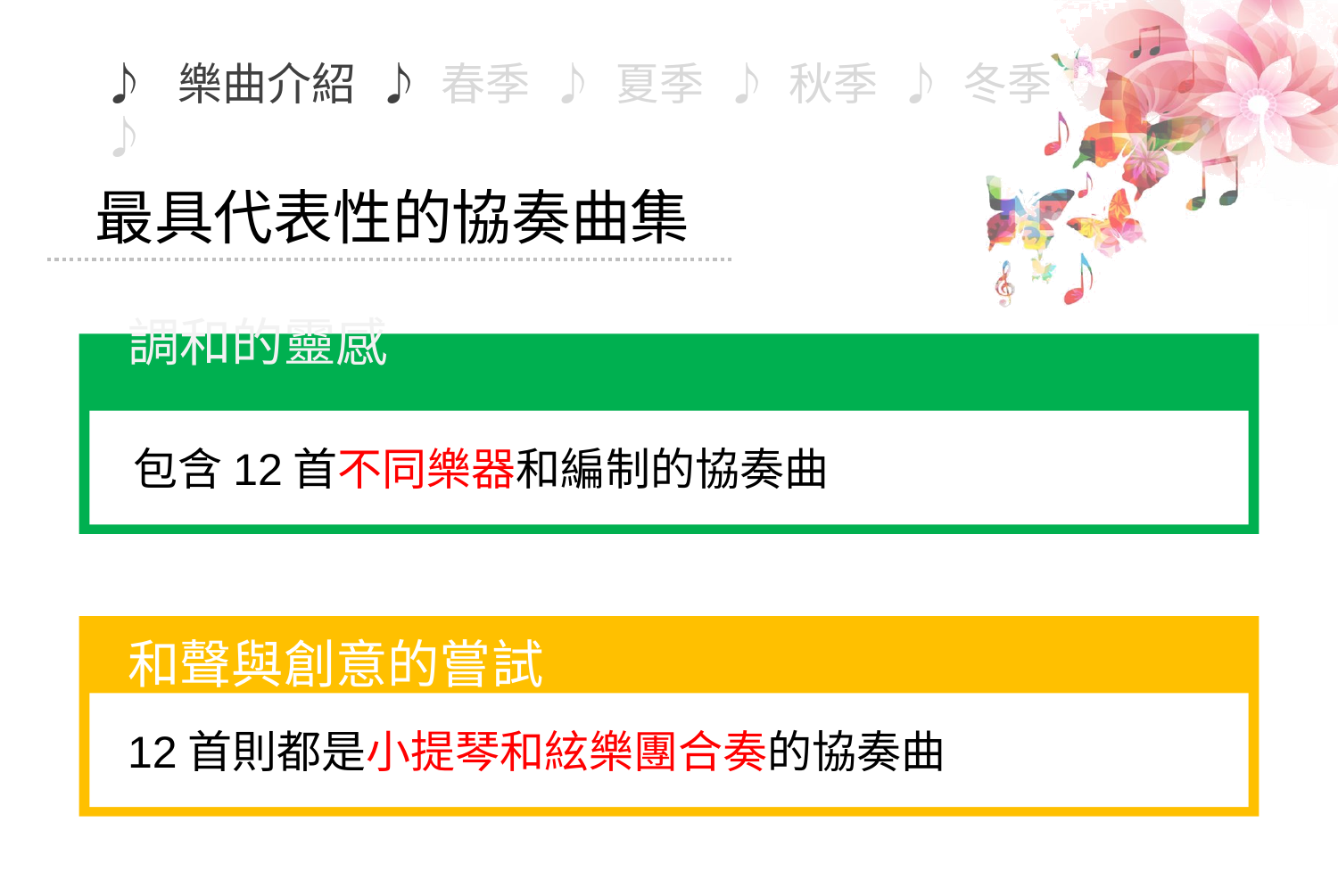

最具代表性的協奏曲集
  調和的靈感

  包含12首不同樂器和編制的協奏曲
  和聲與創意的嘗試
0

  12首則都是小提琴和絃樂團合奏的協奏曲